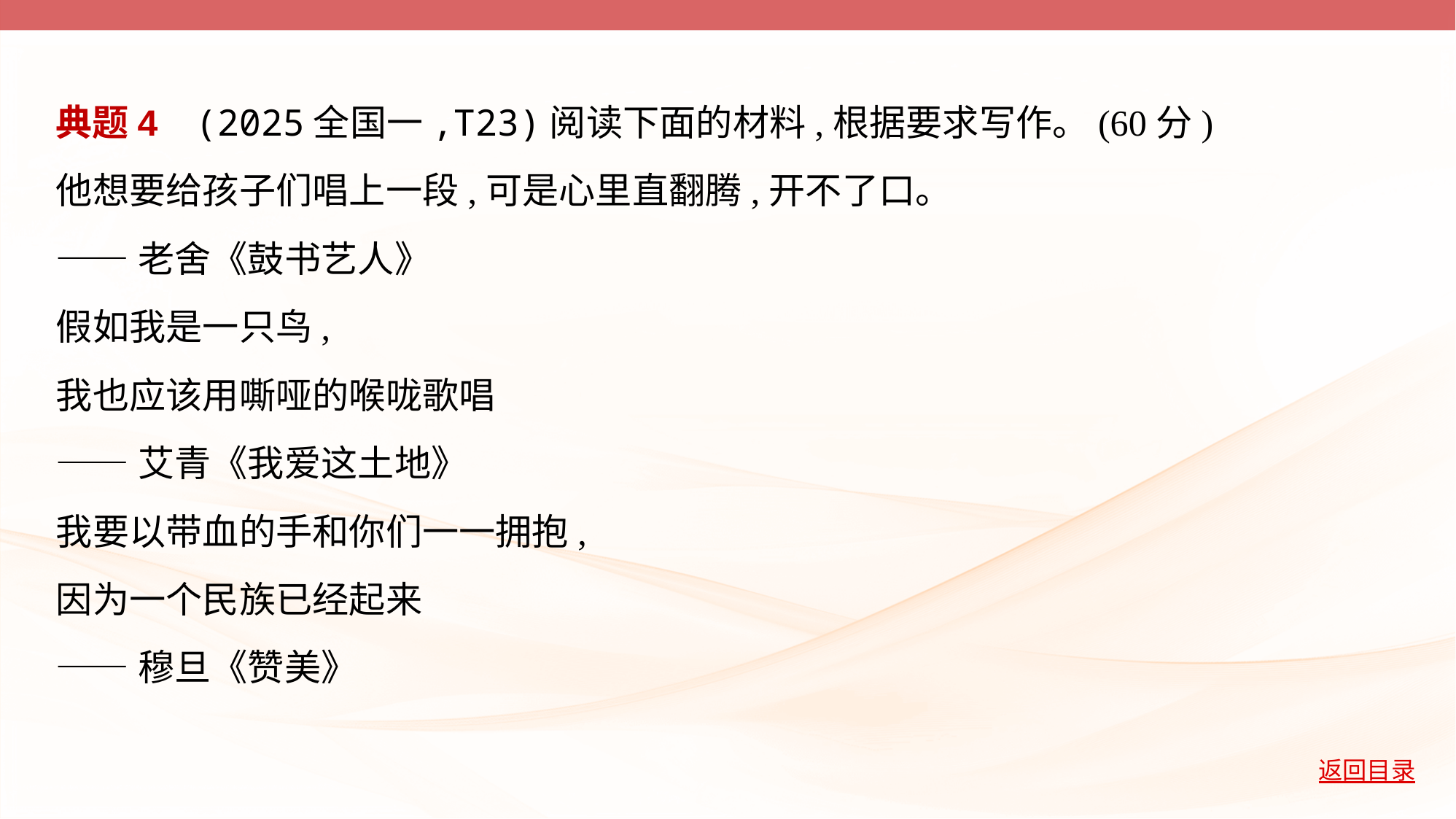

典题4    (2025全国一,T23)阅读下面的材料,根据要求写作。(60分)
他想要给孩子们唱上一段,可是心里直翻腾,开不了口。
——老舍《鼓书艺人》
假如我是一只鸟,
我也应该用嘶哑的喉咙歌唱
——艾青《我爱这土地》
我要以带血的手和你们一一拥抱,
因为一个民族已经起来
——穆旦《赞美》